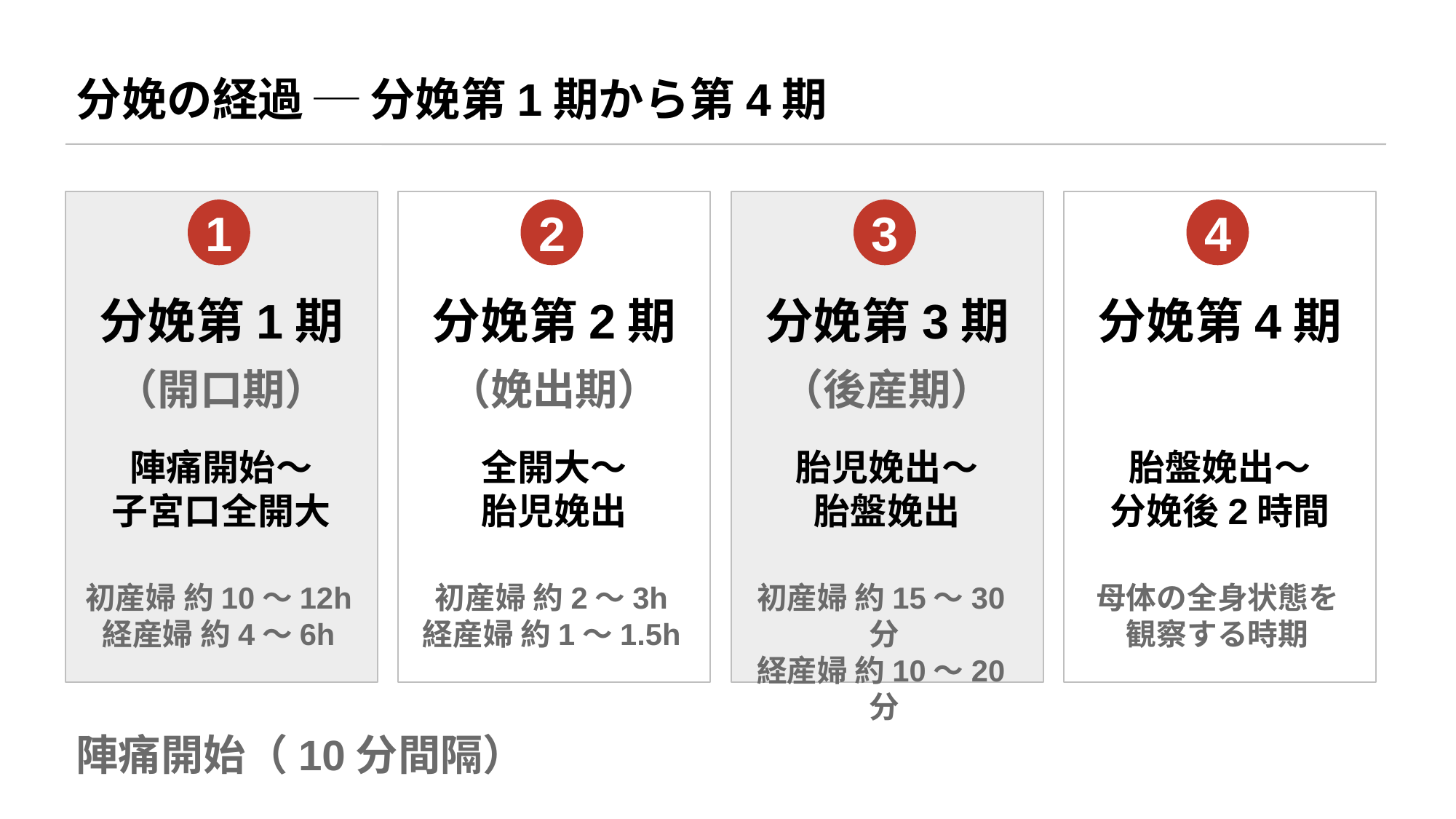

分娩の経過 ─ 分娩第1期から第4期

1

2

3

4
分娩第1期
分娩第2期
分娩第3期
分娩第4期

（開口期）
（娩出期）
（後産期）
陣痛開始〜
子宮口全開大
全開大〜
胎児娩出
胎児娩出〜
胎盤娩出
胎盤娩出〜
分娩後2時間
初産婦 約10〜12h
経産婦 約4〜6h
初産婦 約2〜3h
経産婦 約1〜1.5h
初産婦 約15〜30分
経産婦 約10〜20分
母体の全身状態を
観察する時期
陣痛開始（10分間隔）